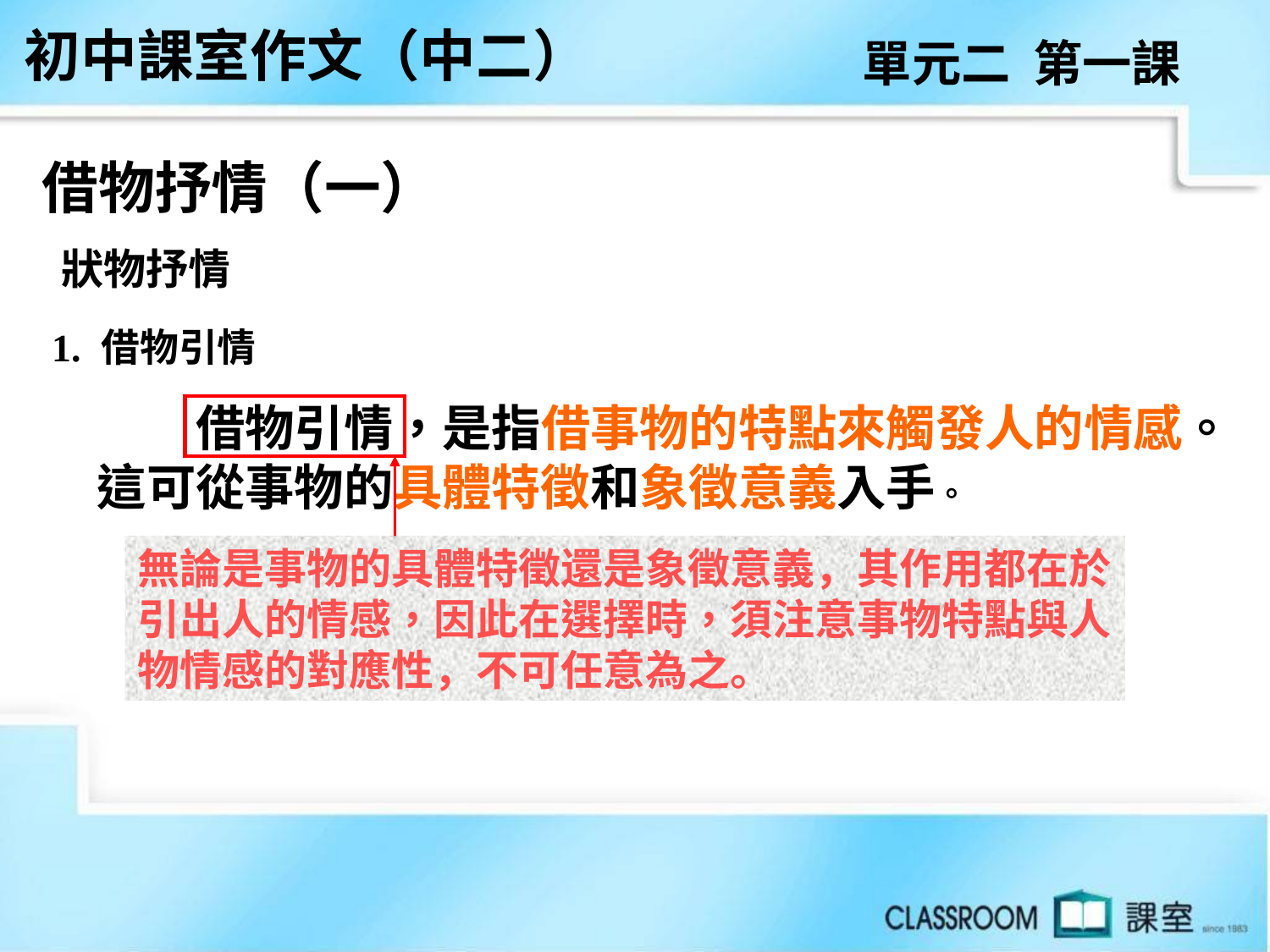

初中課室作文（中二）
單元二  第一課
借物抒情（一）

 狀物抒情
1. 借物引情
　　借物引情，是指借事物的特點來觸發人的情感。
這可從事物的具體特徵和象徵意義入手。

無論是事物的具體特徵還是象徵意義，其作用都在於引出人的情感，因此在選擇時，須注意事物特點與人物情感的對應性，不可任意為之。